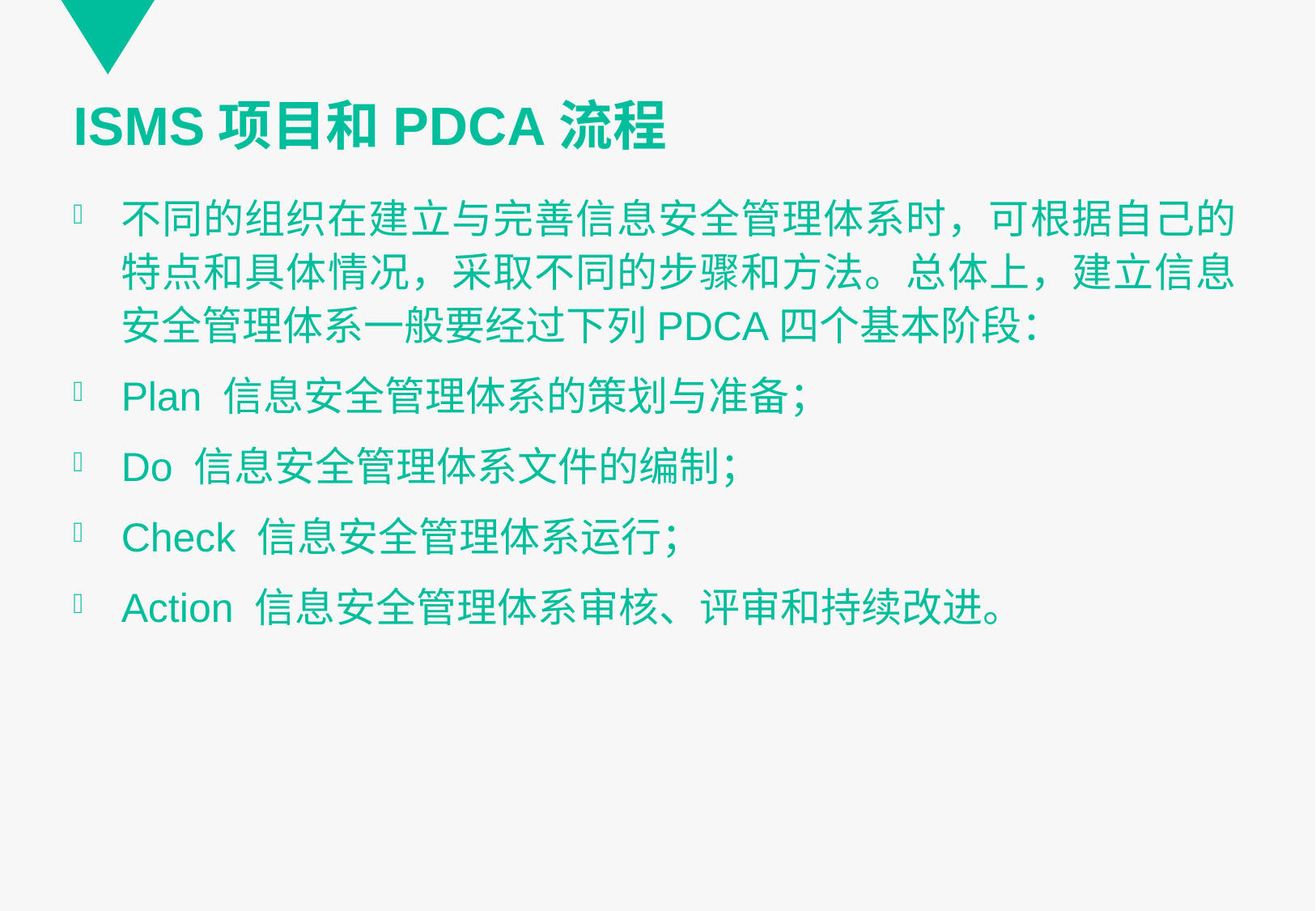

# ISMS项目和PDCA流程
不同的组织在建立与完善信息安全管理体系时，可根据自己的特点和具体情况，采取不同的步骤和方法。总体上，建立信息安全管理体系一般要经过下列PDCA四个基本阶段：
Plan 信息安全管理体系的策划与准备；
Do 信息安全管理体系文件的编制；
Check 信息安全管理体系运行；
Action 信息安全管理体系审核、评审和持续改进。